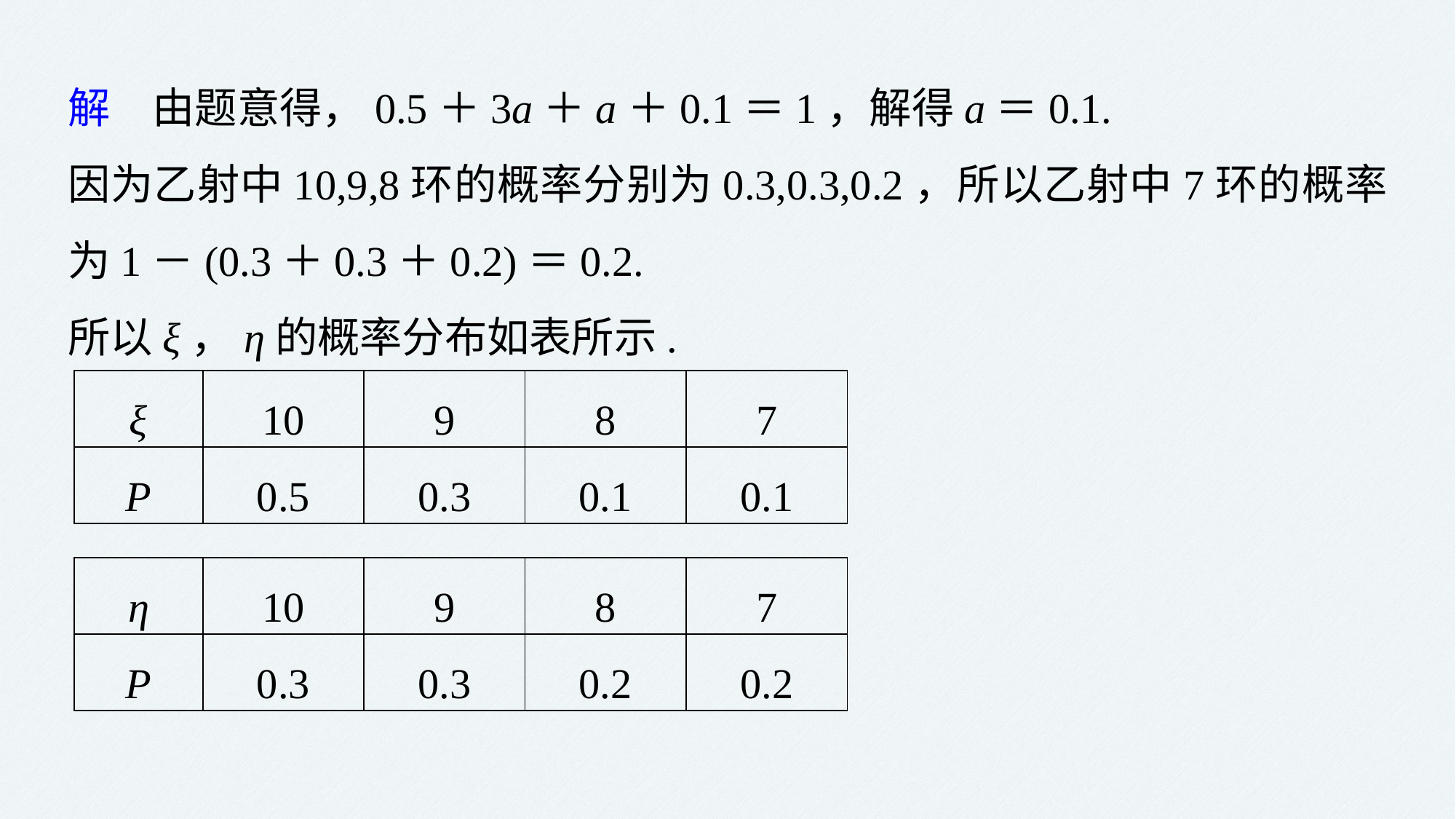

解　由题意得，0.5＋3a＋a＋0.1＝1，解得a＝0.1.
因为乙射中10,9,8环的概率分别为0.3,0.3,0.2，所以乙射中7环的概率为1－(0.3＋0.3＋0.2)＝0.2.
所以ξ，η的概率分布如表所示.
| ξ | 10 | 9 | 8 | 7 |
| --- | --- | --- | --- | --- |
| P | 0.5 | 0.3 | 0.1 | 0.1 |
| η | 10 | 9 | 8 | 7 |
| --- | --- | --- | --- | --- |
| P | 0.3 | 0.3 | 0.2 | 0.2 |